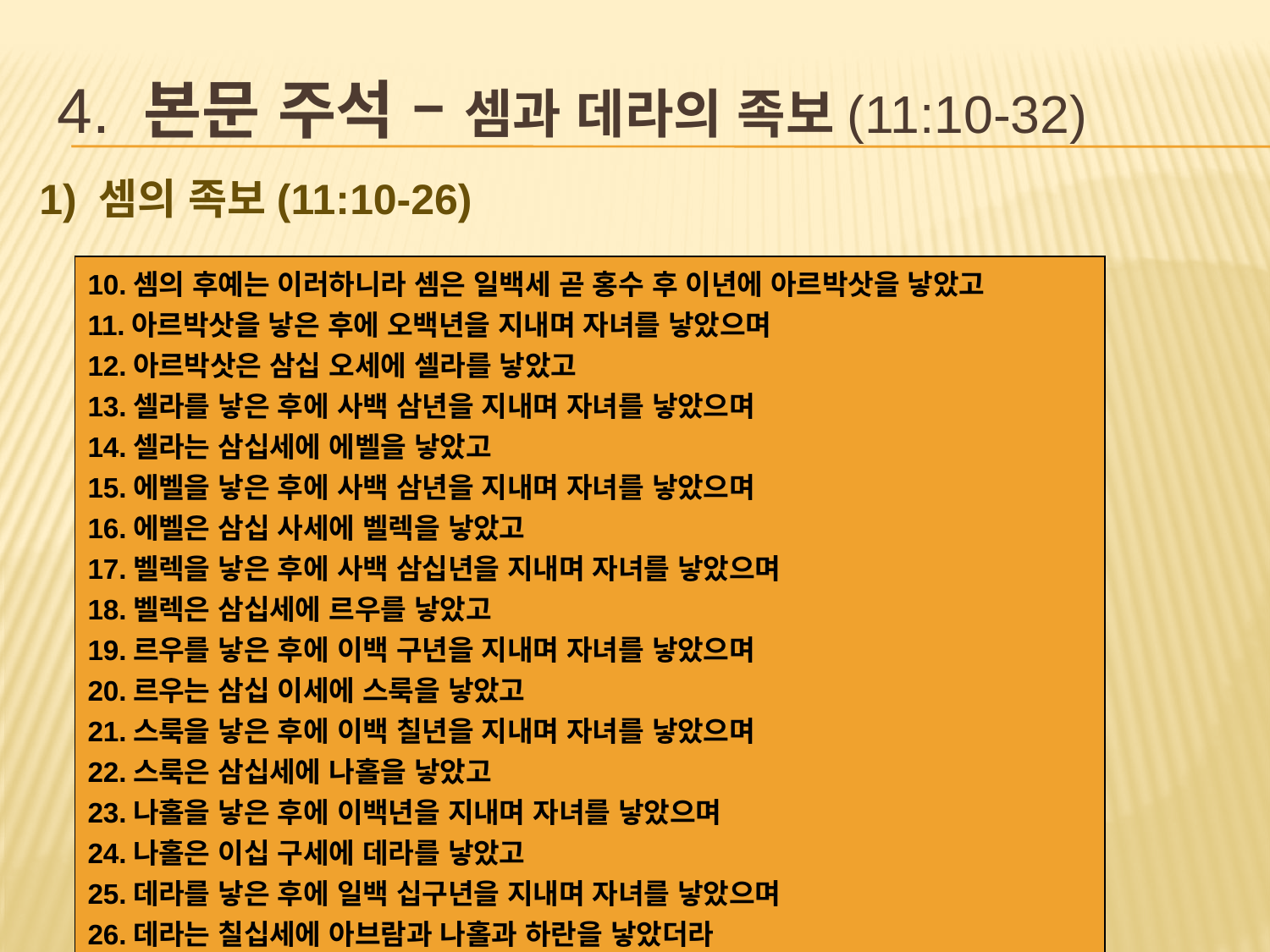

# 4. 본문 주석 – 셈과 데라의 족보(11:10-32)
 1) 셈의 족보(11:10-26)

| 10.셈의 후예는 이러하니라 셈은 일백세 곧 홍수 후 이년에 아르박삿을 낳았고 11.아르박삿을 낳은 후에 오백년을 지내며 자녀를 낳았으며 12.아르박삿은 삼십 오세에 셀라를 낳았고 13.셀라를 낳은 후에 사백 삼년을 지내며 자녀를 낳았으며 14.셀라는 삼십세에 에벨을 낳았고 15.에벨을 낳은 후에 사백 삼년을 지내며 자녀를 낳았으며 16.에벨은 삼십 사세에 벨렉을 낳았고 17.벨렉을 낳은 후에 사백 삼십년을 지내며 자녀를 낳았으며 18.벨렉은 삼십세에 르우를 낳았고 19.르우를 낳은 후에 이백 구년을 지내며 자녀를 낳았으며 20.르우는 삼십 이세에 스룩을 낳았고 21.스룩을 낳은 후에 이백 칠년을 지내며 자녀를 낳았으며 22.스룩은 삼십세에 나홀을 낳았고 23.나홀을 낳은 후에 이백년을 지내며 자녀를 낳았으며 24.나홀은 이십 구세에 데라를 낳았고 25.데라를 낳은 후에 일백 십구년을 지내며 자녀를 낳았으며 26.데라는 칠십세에 아브람과 나홀과 하란을 낳았더라 |
| --- |